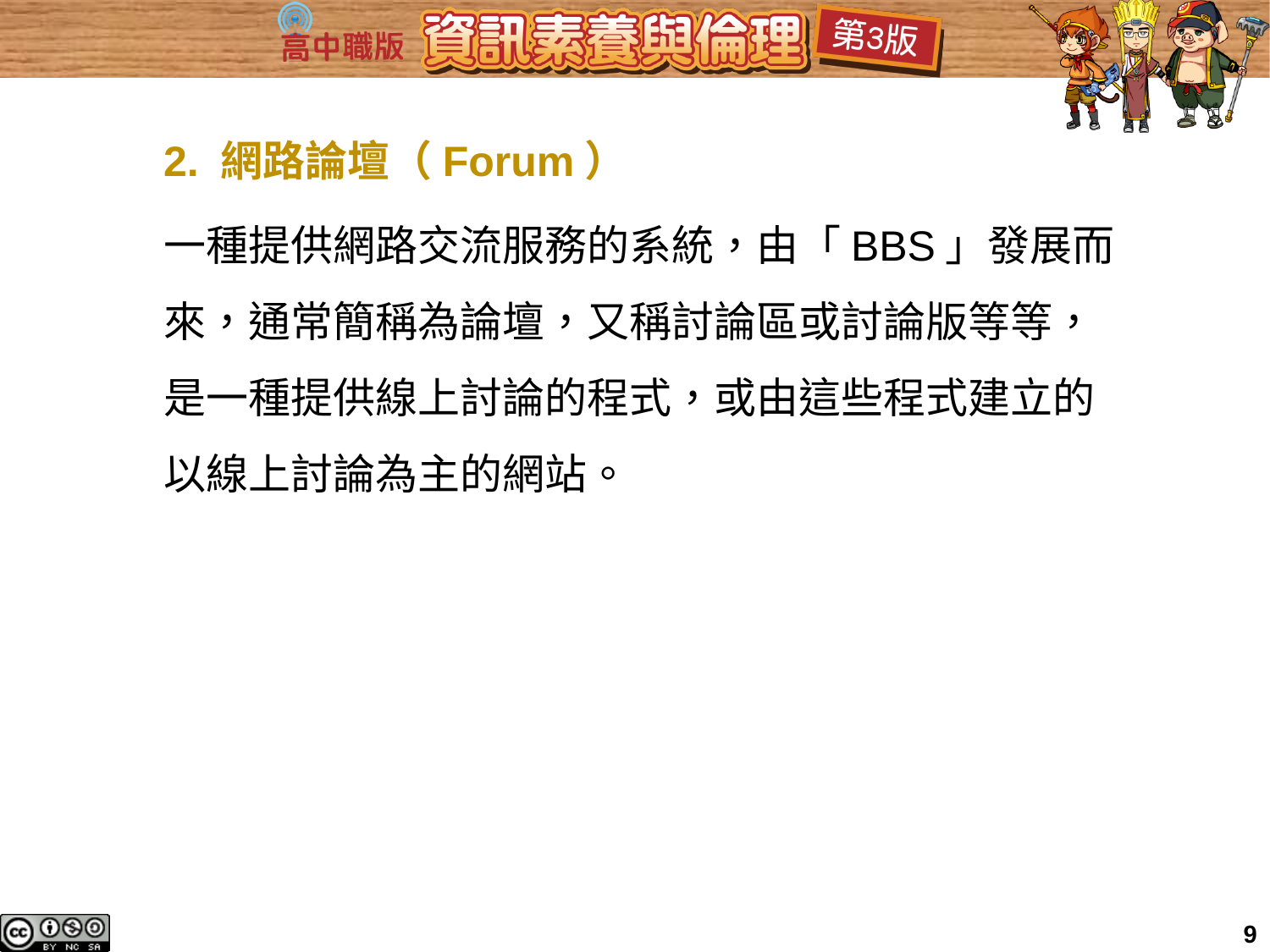

2. 網路論壇（Forum）
一種提供網路交流服務的系統，由「BBS」發展而來，通常簡稱為論壇，又稱討論區或討論版等等，是一種提供線上討論的程式，或由這些程式建立的以線上討論為主的網站。
9